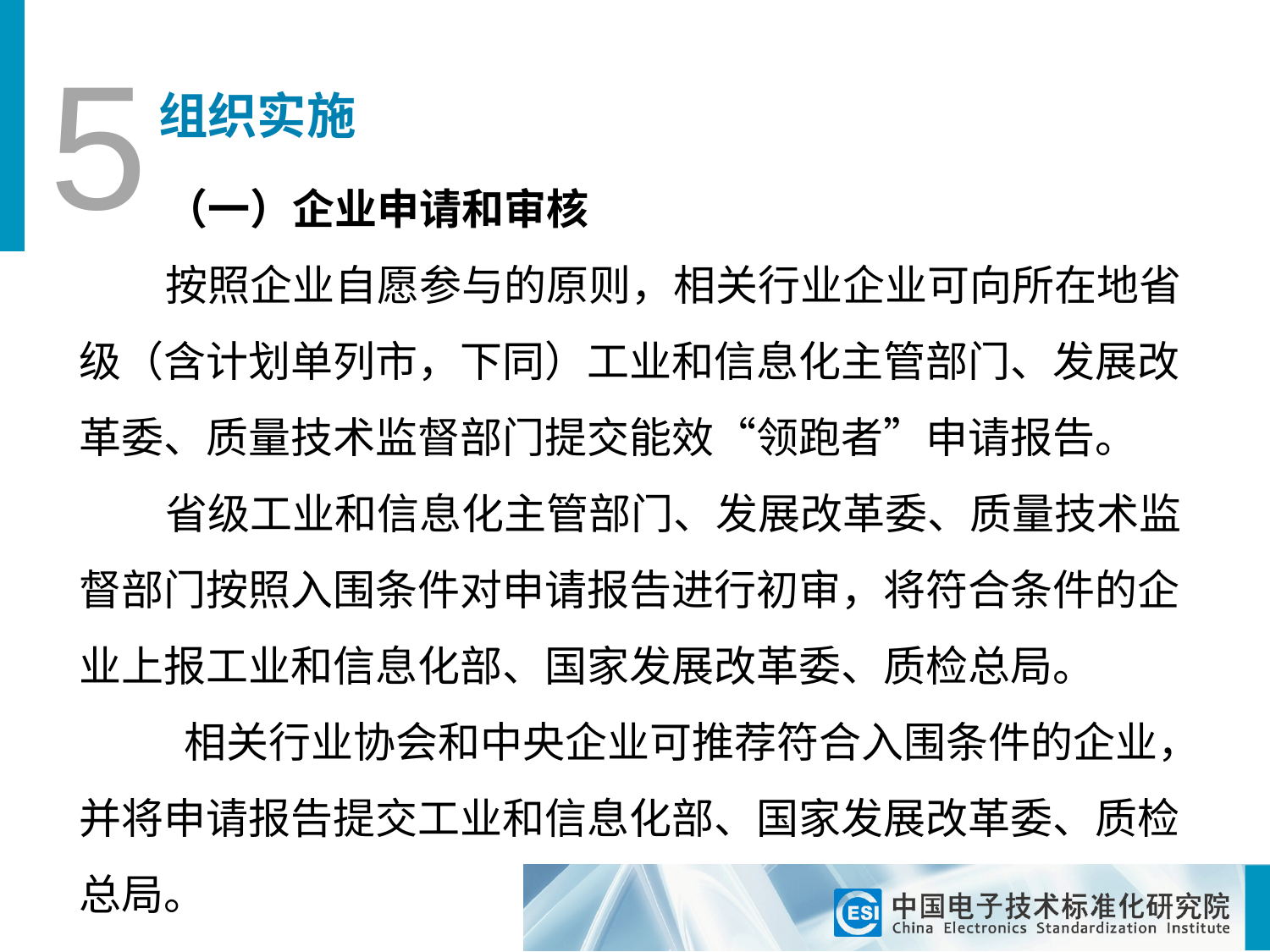

5
组织实施
        （一）企业申请和审核
        按照企业自愿参与的原则，相关行业企业可向所在地省级（含计划单列市，下同）工业和信息化主管部门、发展改革委、质量技术监督部门提交能效“领跑者”申请报告。
        省级工业和信息化主管部门、发展改革委、质量技术监督部门按照入围条件对申请报告进行初审，将符合条件的企业上报工业和信息化部、国家发展改革委、质检总局。
          相关行业协会和中央企业可推荐符合入围条件的企业，并将申请报告提交工业和信息化部、国家发展改革委、质检总局。